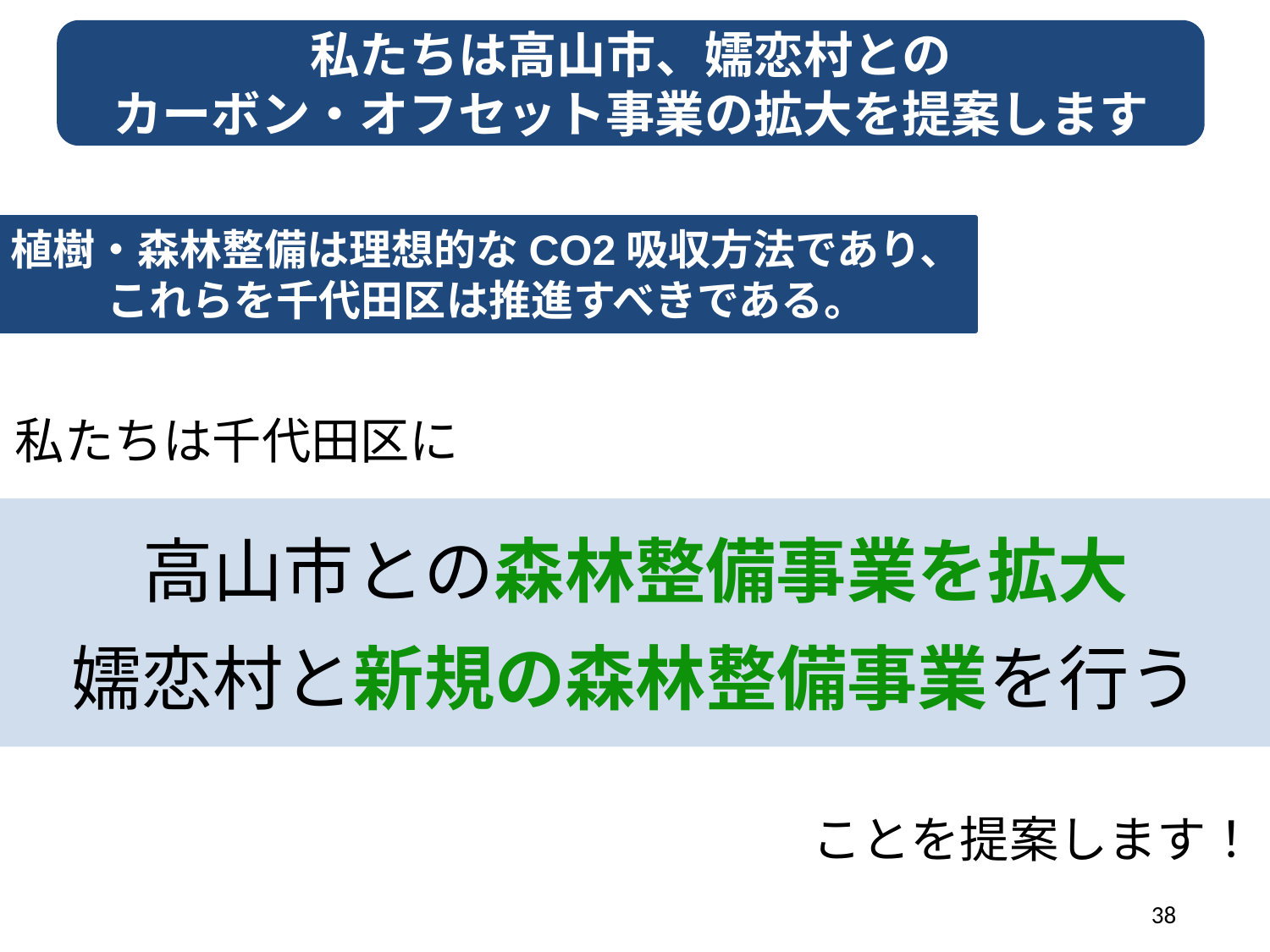

私たちは高山市、嬬恋村との
カーボン・オフセット事業の拡大を提案します
植樹・森林整備は理想的なCO2吸収方法であり、
これらを千代田区は推進すべきである。
私たちは千代田区に

高山市との森林整備事業を拡大

嬬恋村と新規の森林整備事業を行う

ことを提案します！
38